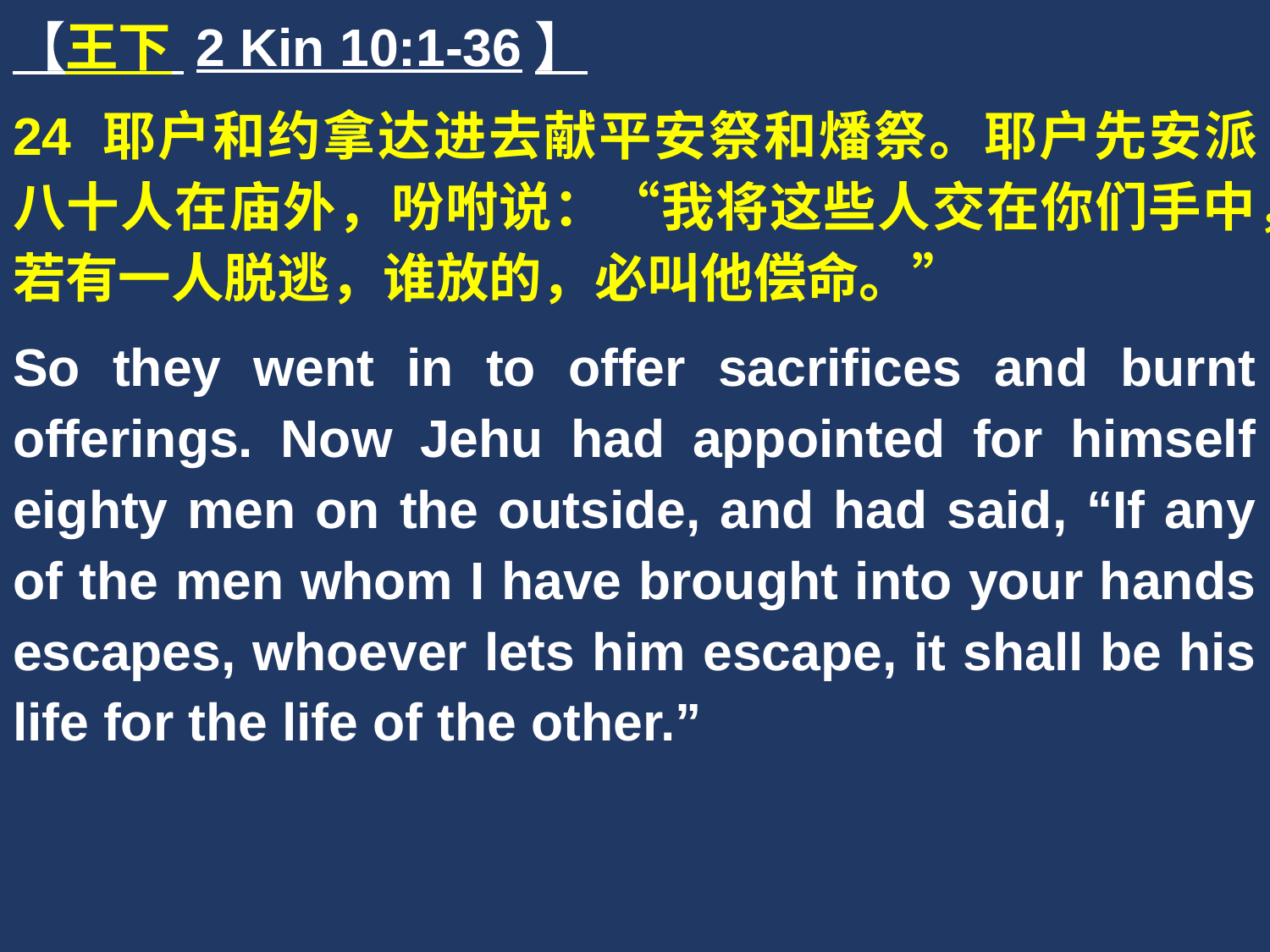

【王下 2 Kin 10:1-36】
24 耶户和约拿达进去献平安祭和燔祭。耶户先安派八十人在庙外，吩咐说：“我将这些人交在你们手中，若有一人脱逃，谁放的，必叫他偿命。”
So they went in to offer sacrifices and burnt offerings. Now Jehu had appointed for himself eighty men on the outside, and had said, “If any of the men whom I have brought into your hands escapes, whoever lets him escape, it shall be his life for the life of the other.”